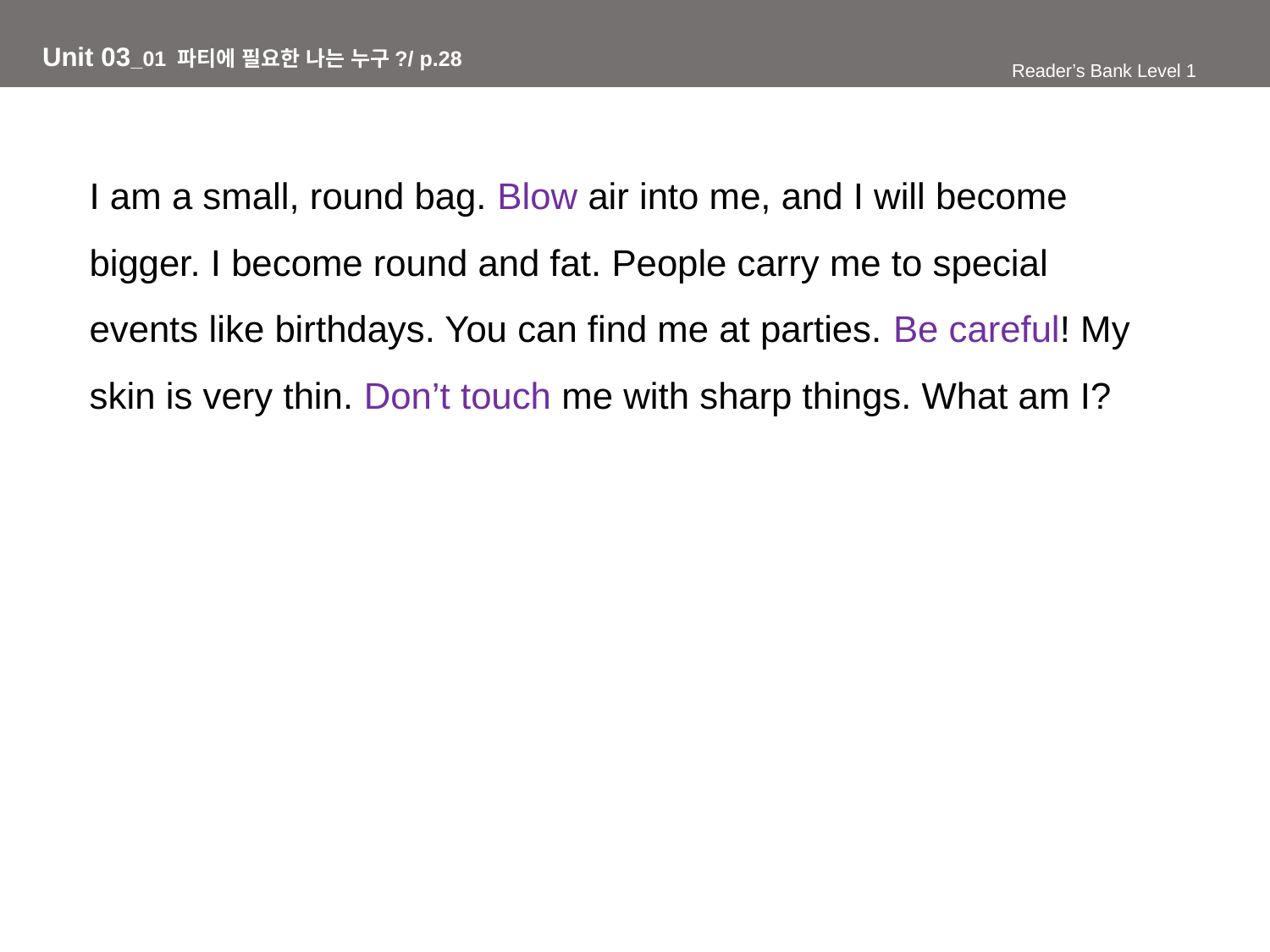

# Unit 03_01 파티에 필요한 나는 누구?/ p.28
Reader’s Bank Level 1

I am a small, round bag. Blow air into me, and I will become
bigger. I become round and fat. People carry me to special
events like birthdays. You can find me at parties. Be careful! My
skin is very thin. Don’t touch me with sharp things. What am I?